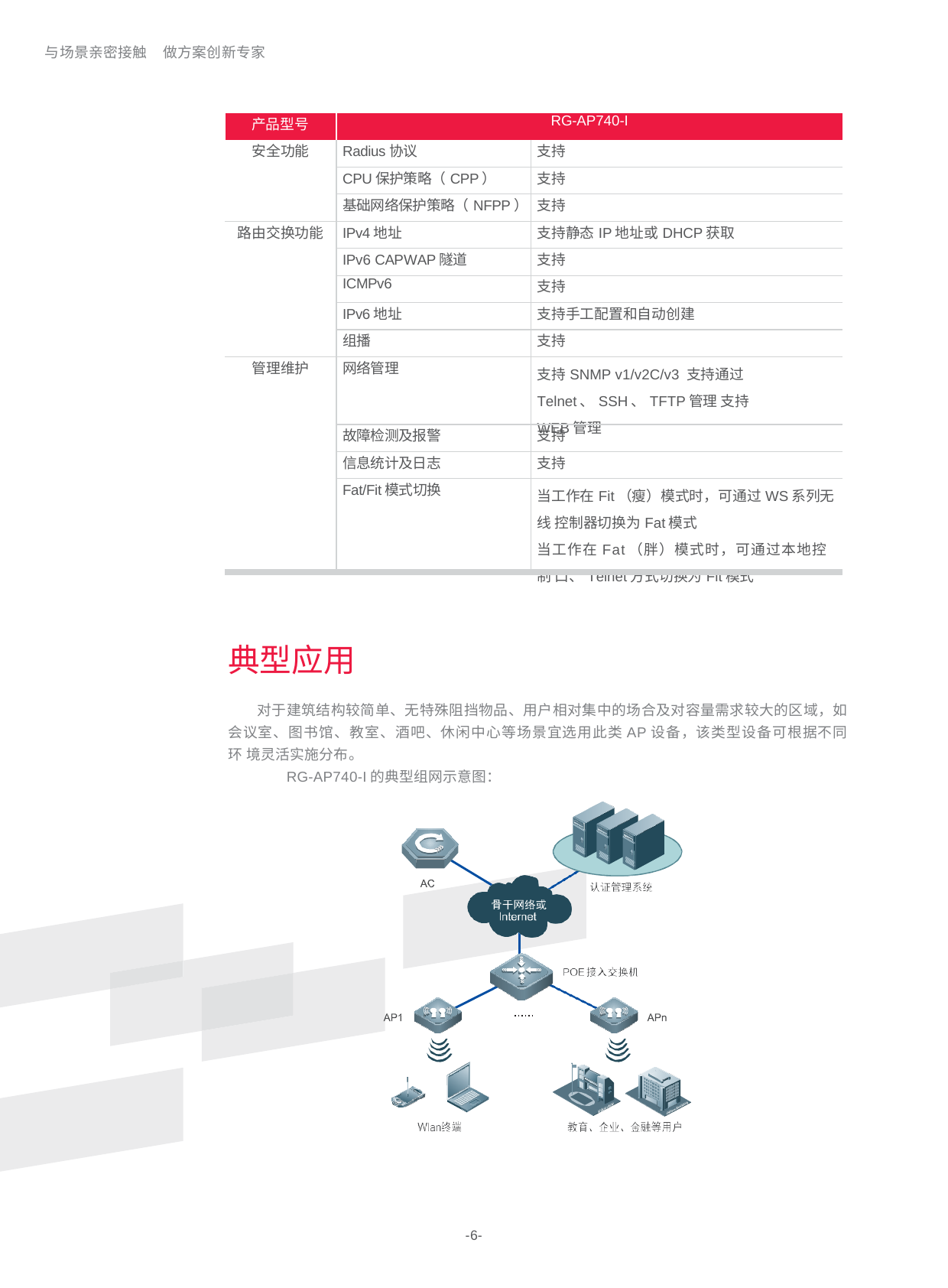

与场景亲密接触
做方案创新专家
| 产品型号 | RG-AP740-I |  |
| --- | --- | --- |
| 安全功能 | Radius协议 | 支持 |
|  | CPU保护策略（CPP） | 支持 |
|  | 基础网络保护策略（NFPP） | 支持 |
| 路由交换功能 | IPv4地址 | 支持静态IP地址或DHCP获取 |
|  | IPv6 CAPWAP隧道 | 支持 |
|  | ICMPv6 | 支持 |
|  | IPv6地址 | 支持手工配置和自动创建 |
|  | 组播 | 支持 |
| 管理维护 | 网络管理 | 支持SNMP v1/v2C/v3 支持通过Telnet、SSH、TFTP管理 支持WEB管理 |
|  | 故障检测及报警 | 支持 |
|  | 信息统计及日志 | 支持 |
|  | Fat/Fit模式切换 | 当工作在Fit（瘦）模式时，可通过WS系列无线 控制器切换为Fat模式 当工作在Fat（胖）模式时，可通过本地控制 口、Telnet方式切换为Fit模式 |
典型应用
对于建筑结构较简单、无特殊阻挡物品、用户相对集中的场合及对容量需求较大的区域，如 会议室、图书馆、教室、酒吧、休闲中心等场景宜选用此类AP设备，该类型设备可根据不同环 境灵活实施分布。
RG-AP740-I的典型组网示意图：

-6-